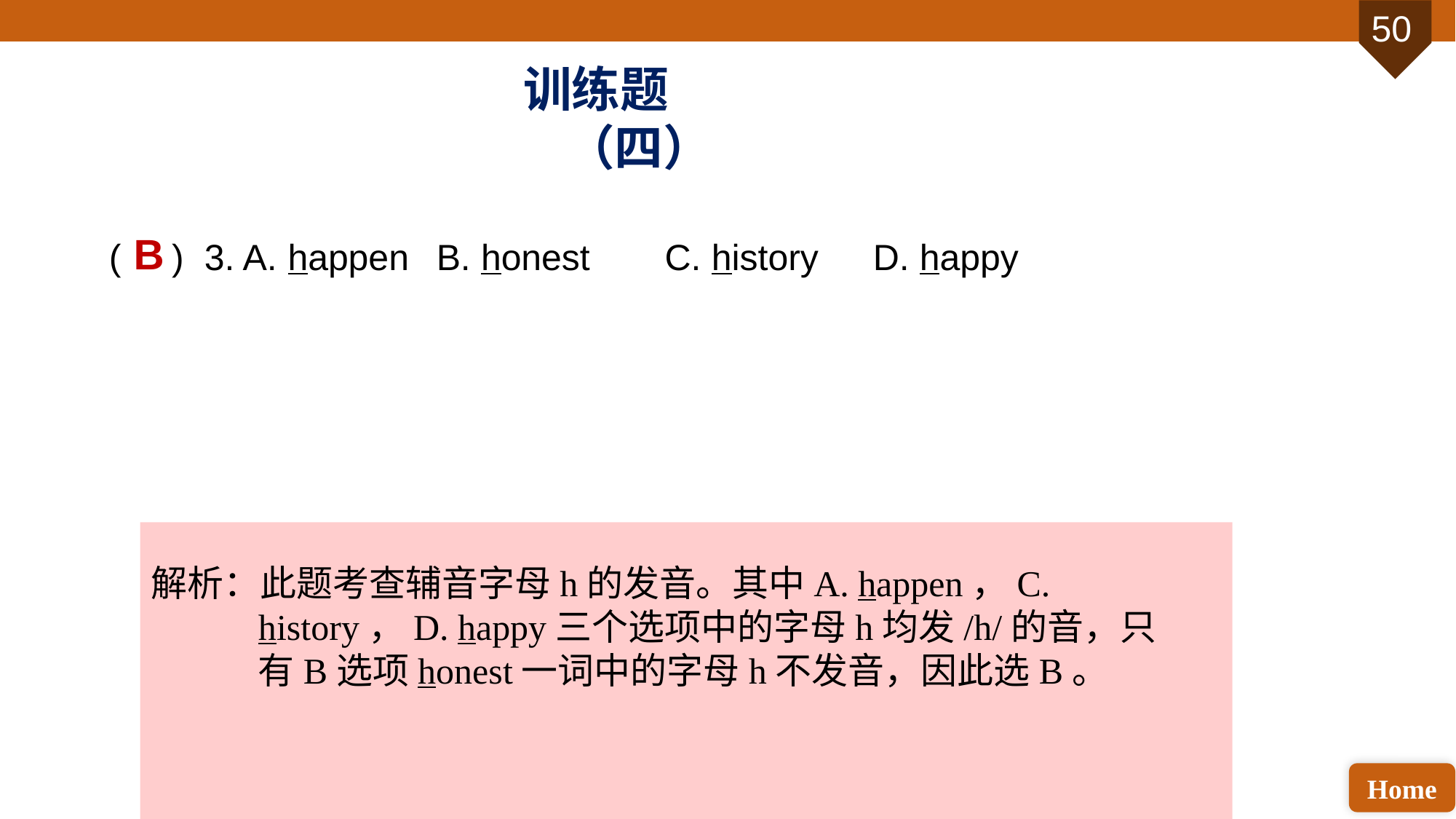

训练题（四）
(     )  3. A. happen 	B. honest	 C. history 	D. happy
B

解析：此题考查辅音字母h的发音。其中A. happen，C. history，D. happy三个选项中的字母h均发/h/的音，只有B选项honest一词中的字母h不发音，因此选B。